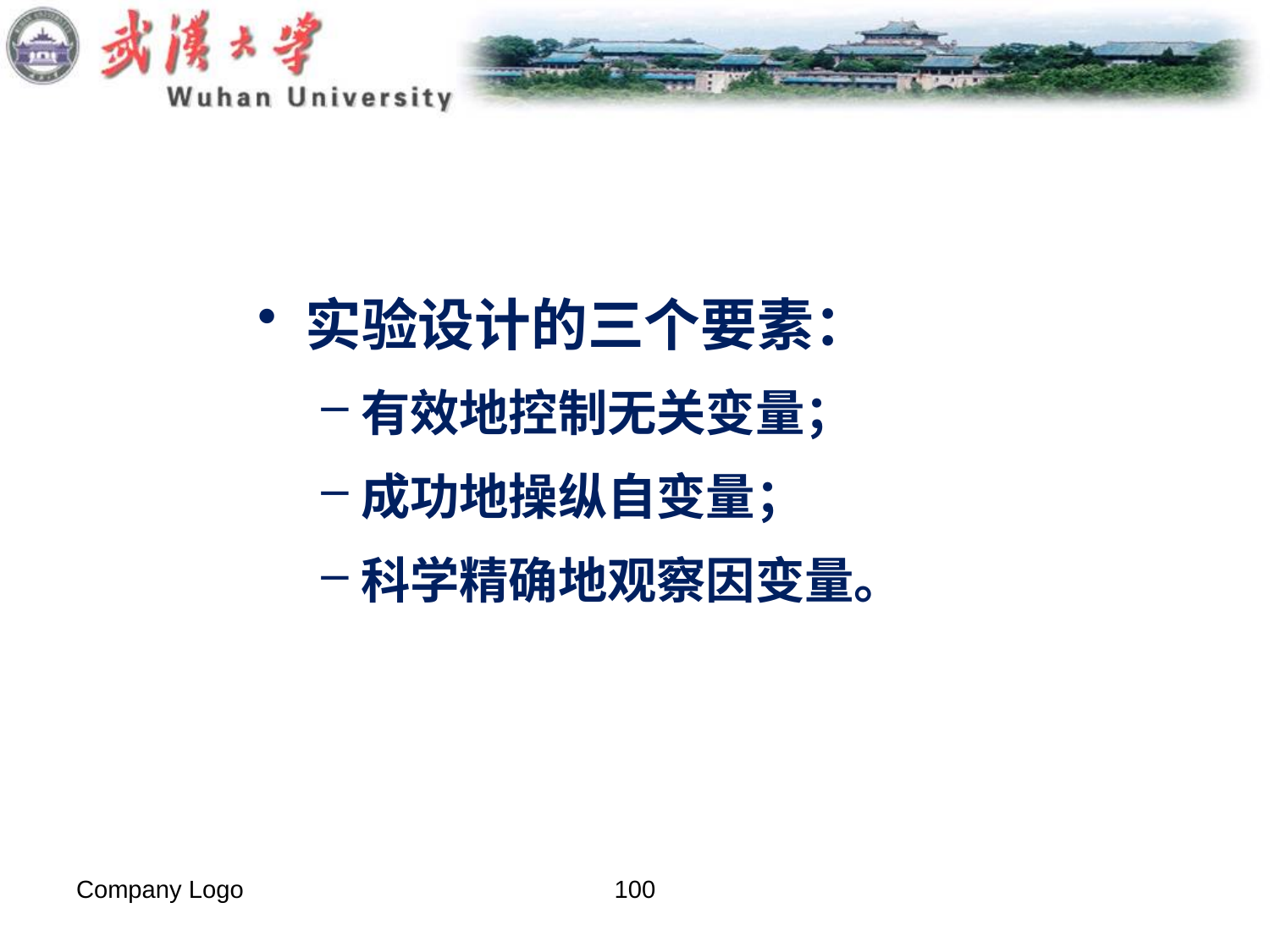

#
实验设计的三个要素：
有效地控制无关变量；
成功地操纵自变量；
科学精确地观察因变量。
Company Logo
100